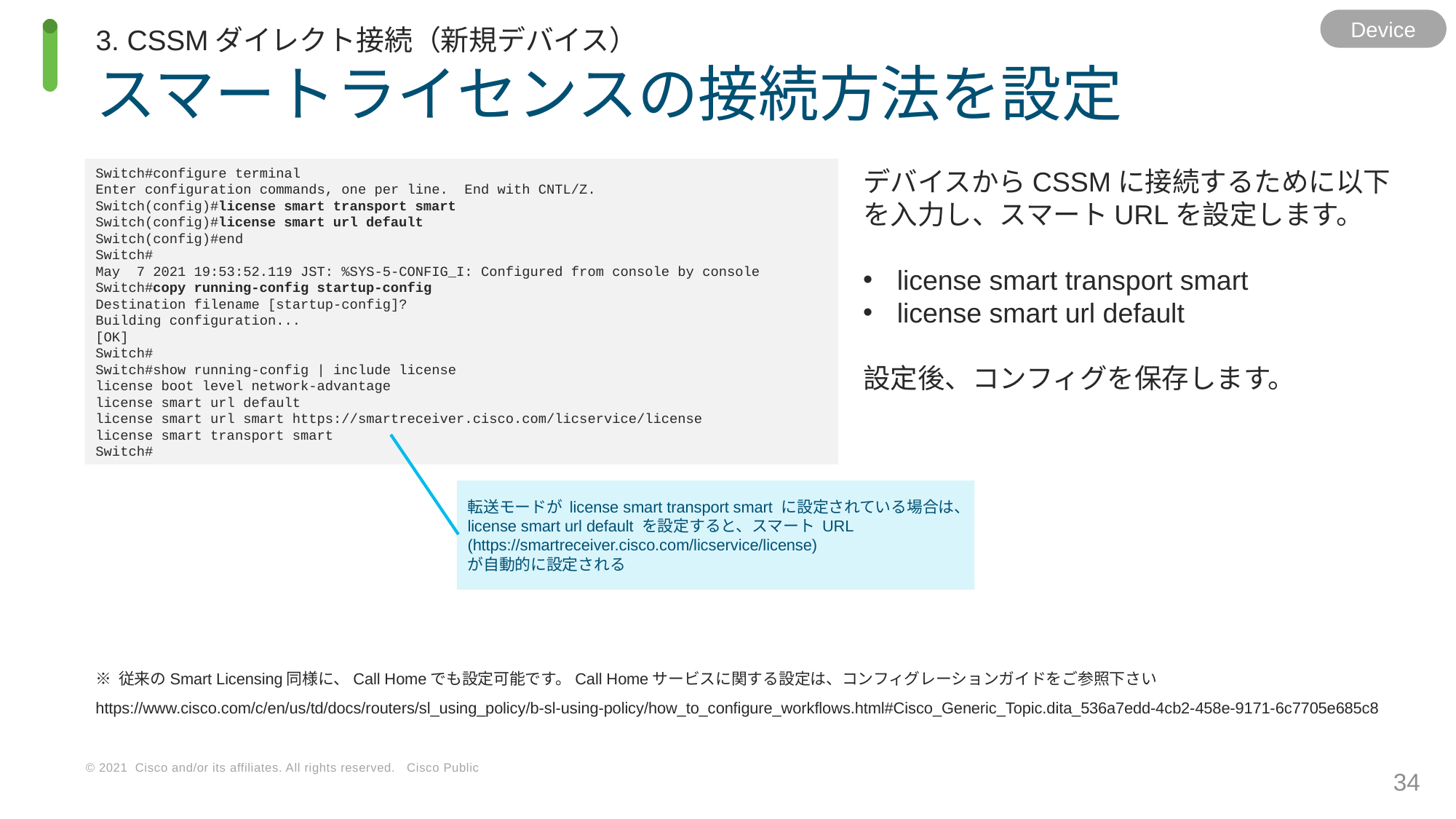

3. CSSMダイレクト接続（新規デバイス）
Device
# スマートライセンスの接続方法を設定
Switch#configure terminal
Enter configuration commands, one per line.  End with CNTL/Z.
Switch(config)#license smart transport smart
Switch(config)#license smart url default
Switch(config)#end
Switch#
May  7 2021 19:53:52.119 JST: %SYS-5-CONFIG_I: Configured from console by console
Switch#copy running-config startup-config
Destination filename [startup-config]?
Building configuration...
[OK]
Switch#
Switch#show running-config | include license
license boot level network-advantage
license smart url default
license smart url smart https://smartreceiver.cisco.com/licservice/license
license smart transport smart
Switch#
デバイスからCSSMに接続するために以下を入力し、スマートURLを設定します。

license smart transport smart
license smart url default

設定後、コンフィグを保存します。
転送モードが license smart transport smart に設定されている場合は、
license smart url default を設定すると、スマート URL
(https://smartreceiver.cisco.com/licservice/license)
が自動的に設定される
※ 従来のSmart Licensing同様に、Call Homeでも設定可能です。Call Homeサービスに関する設定は、コンフィグレーションガイドをご参照下さい
https://www.cisco.com/c/en/us/td/docs/routers/sl_using_policy/b-sl-using-policy/how_to_configure_workflows.html#Cisco_Generic_Topic.dita_536a7edd-4cb2-458e-9171-6c7705e685c8
34